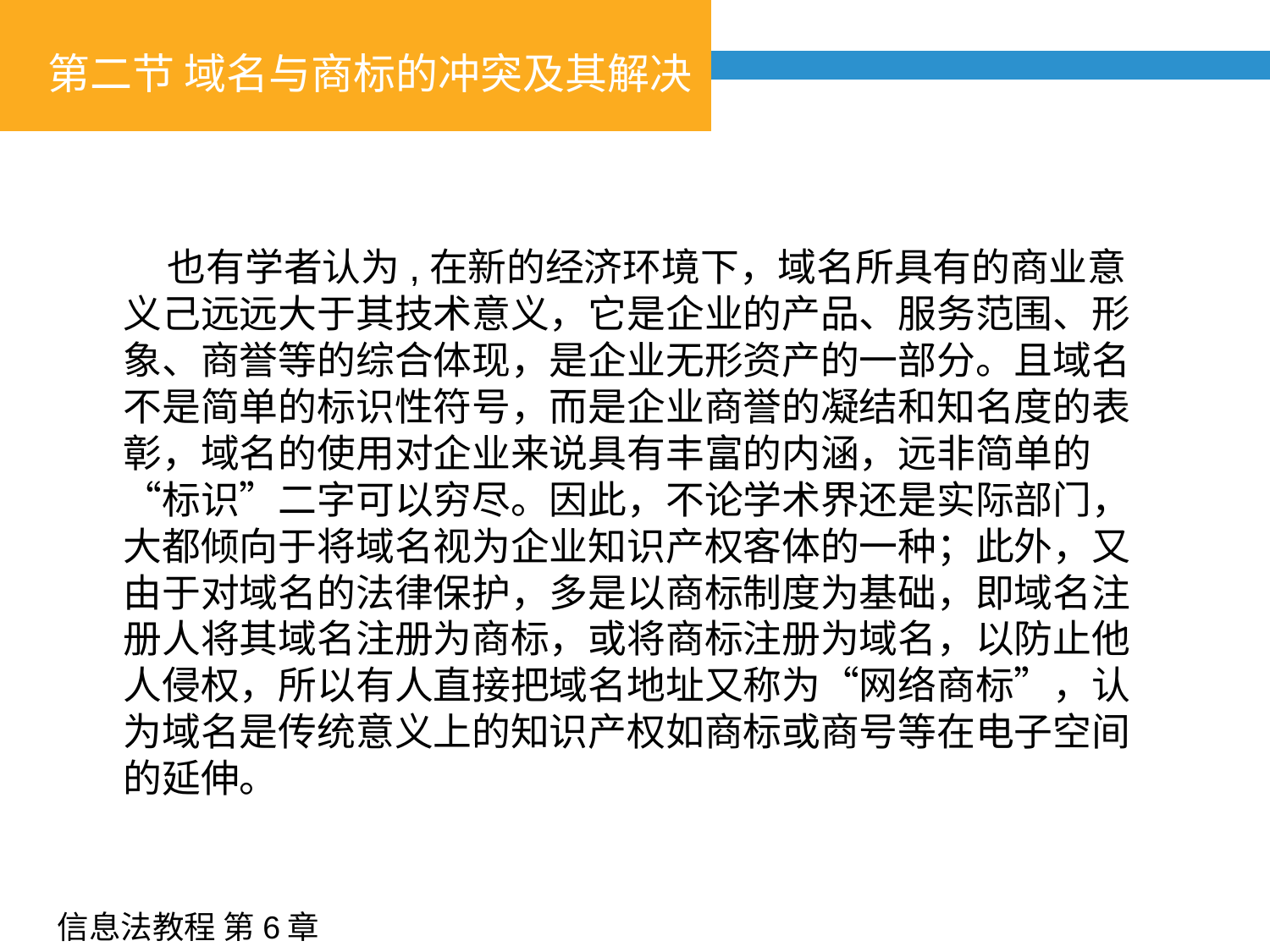

# 第二节 域名与商标的冲突及其解决
    也有学者认为,在新的经济环境下，域名所具有的商业意义己远远大于其技术意义，它是企业的产品、服务范围、形象、商誉等的综合体现，是企业无形资产的一部分。且域名不是简单的标识性符号，而是企业商誉的凝结和知名度的表彰，域名的使用对企业来说具有丰富的内涵，远非简单的“标识”二字可以穷尽。因此，不论学术界还是实际部门，大都倾向于将域名视为企业知识产权客体的一种；此外，又由于对域名的法律保护，多是以商标制度为基础，即域名注册人将其域名注册为商标，或将商标注册为域名，以防止他人侵权，所以有人直接把域名地址又称为“网络商标”，认为域名是传统意义上的知识产权如商标或商号等在电子空间的延伸。
信息法教程 第6章